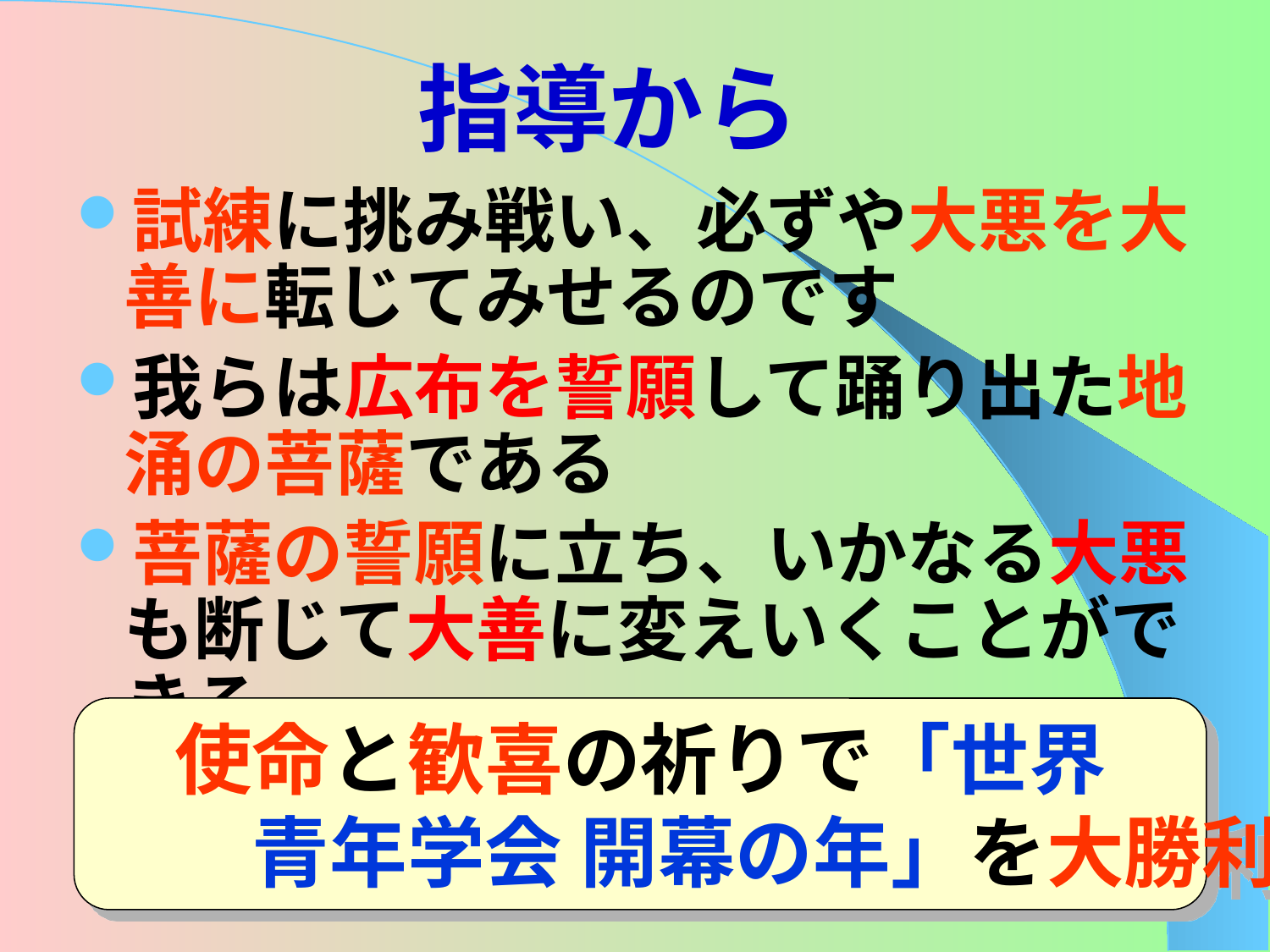

# 指導から
試練に挑み戦い、必ずや大悪を大善に転じてみせるのです
我らは広布を誓願して踊り出た地涌の菩薩である
菩薩の誓願に立ち、いかなる大悪も断じて大善に変えいくことができる
　使命と歓喜の祈りで「世界
　　青年学会 開幕の年」を大勝利